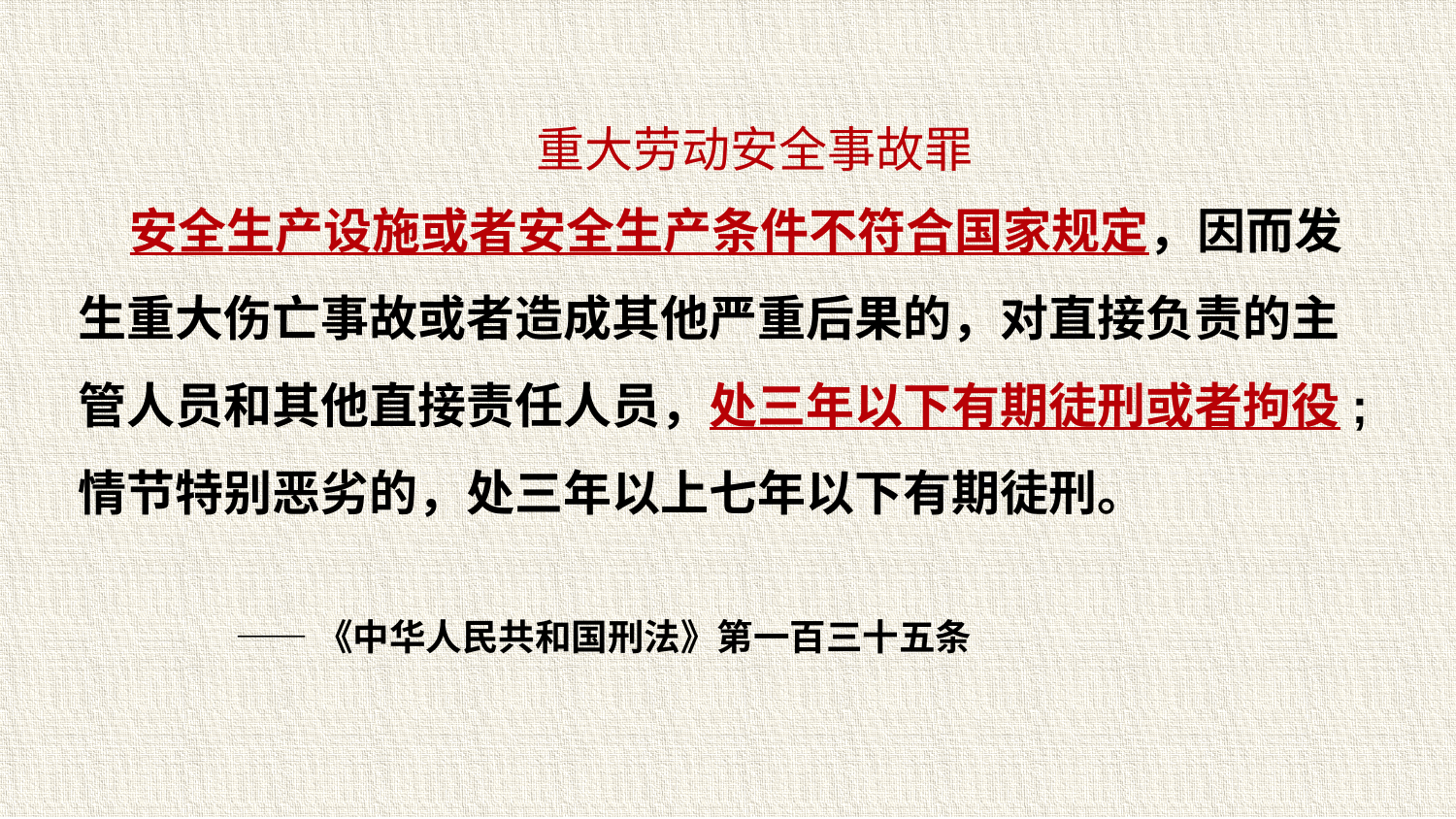

重大劳动安全事故罪
      安全生产设施或者安全生产条件不符合国家规定，因而发生重大伤亡事故或者造成其他严重后果的，对直接负责的主管人员和其他直接责任人员，处三年以下有期徒刑或者拘役;情节特别恶劣的，处三年以上七年以下有期徒刑。

                   ——《中华人民共和国刑法》第一百三十五条